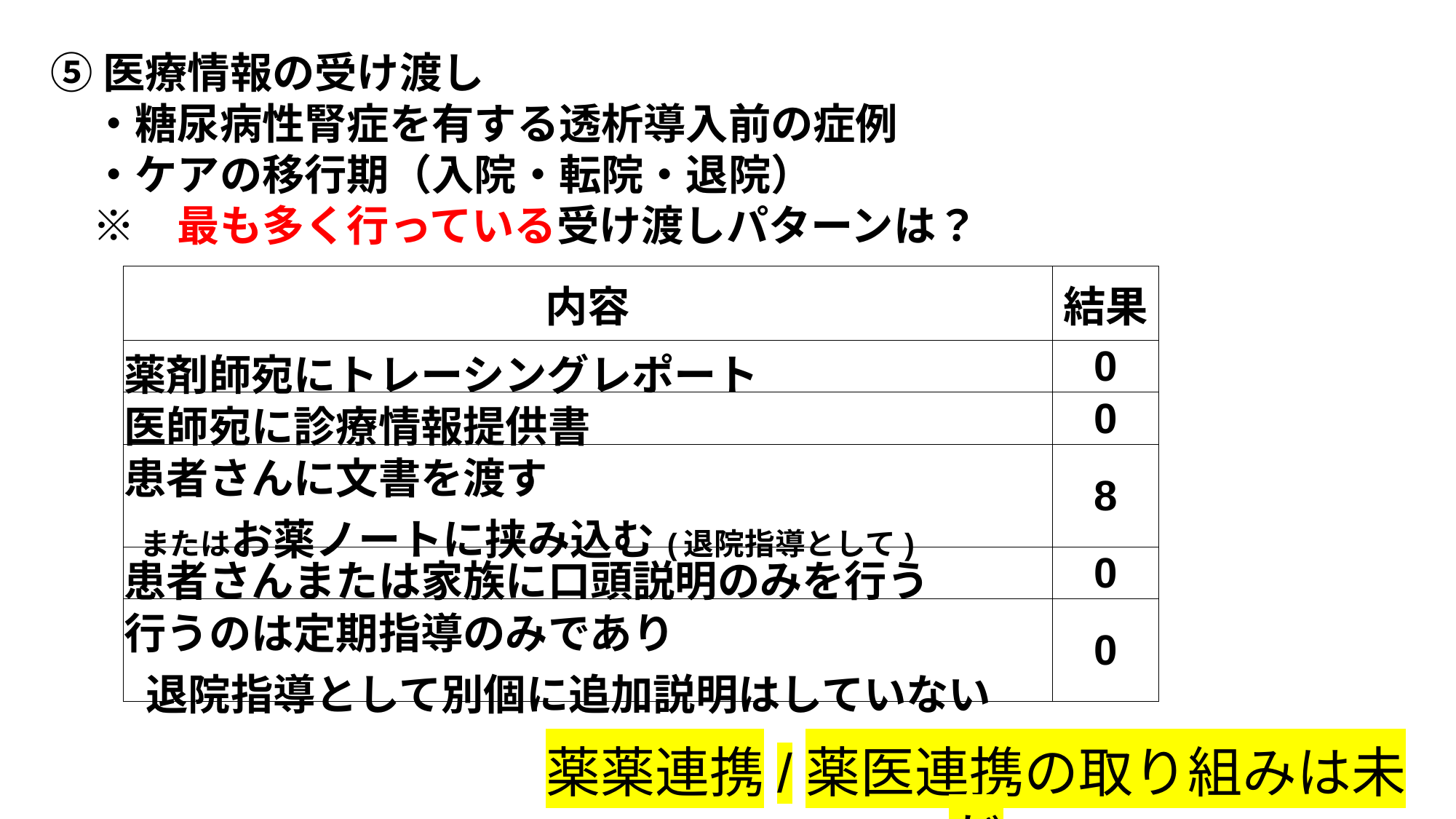

⑤医療情報の受け渡し
　・糖尿病性腎症を有する透析導入前の症例
　・ケアの移行期（入院・転院・退院）
　※　最も多く行っている受け渡しパターンは？
| 内容 | 結果 |
| --- | --- |
| 薬剤師宛にトレーシングレポート | 0 |
| 医師宛に診療情報提供書 | 0 |
| 患者さんに文書を渡す またはお薬ノートに挟み込む(退院指導として) | 8 |
| 患者さんまたは家族に口頭説明のみを行う | 0 |
| 行うのは定期指導のみであり 退院指導として別個に追加説明はしていない | 0 |
薬薬連携/薬医連携の取り組みは未だ